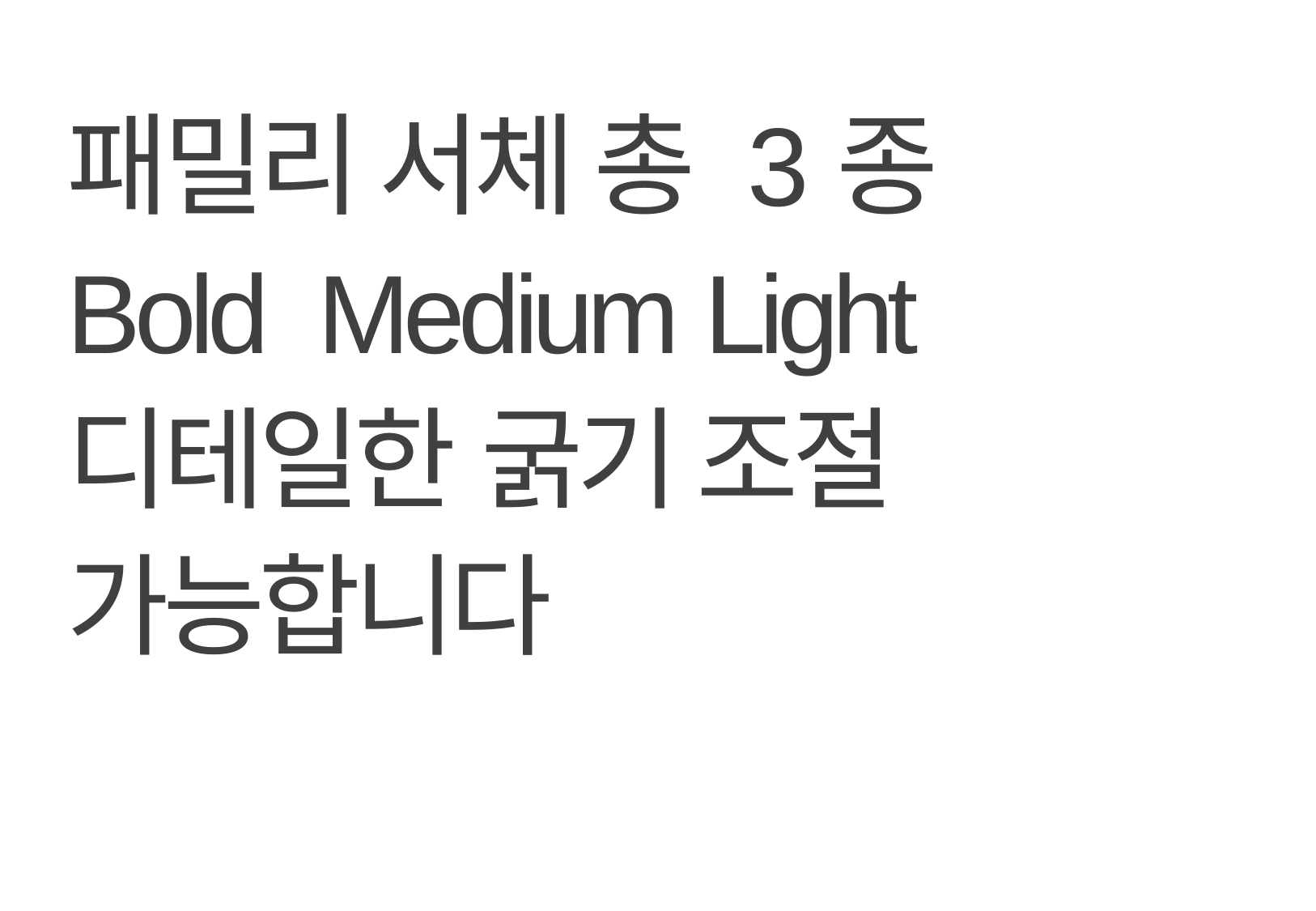

패밀리 서체 총 3종
Bold  Medium Light
디테일한 굵기 조절
가능합니다